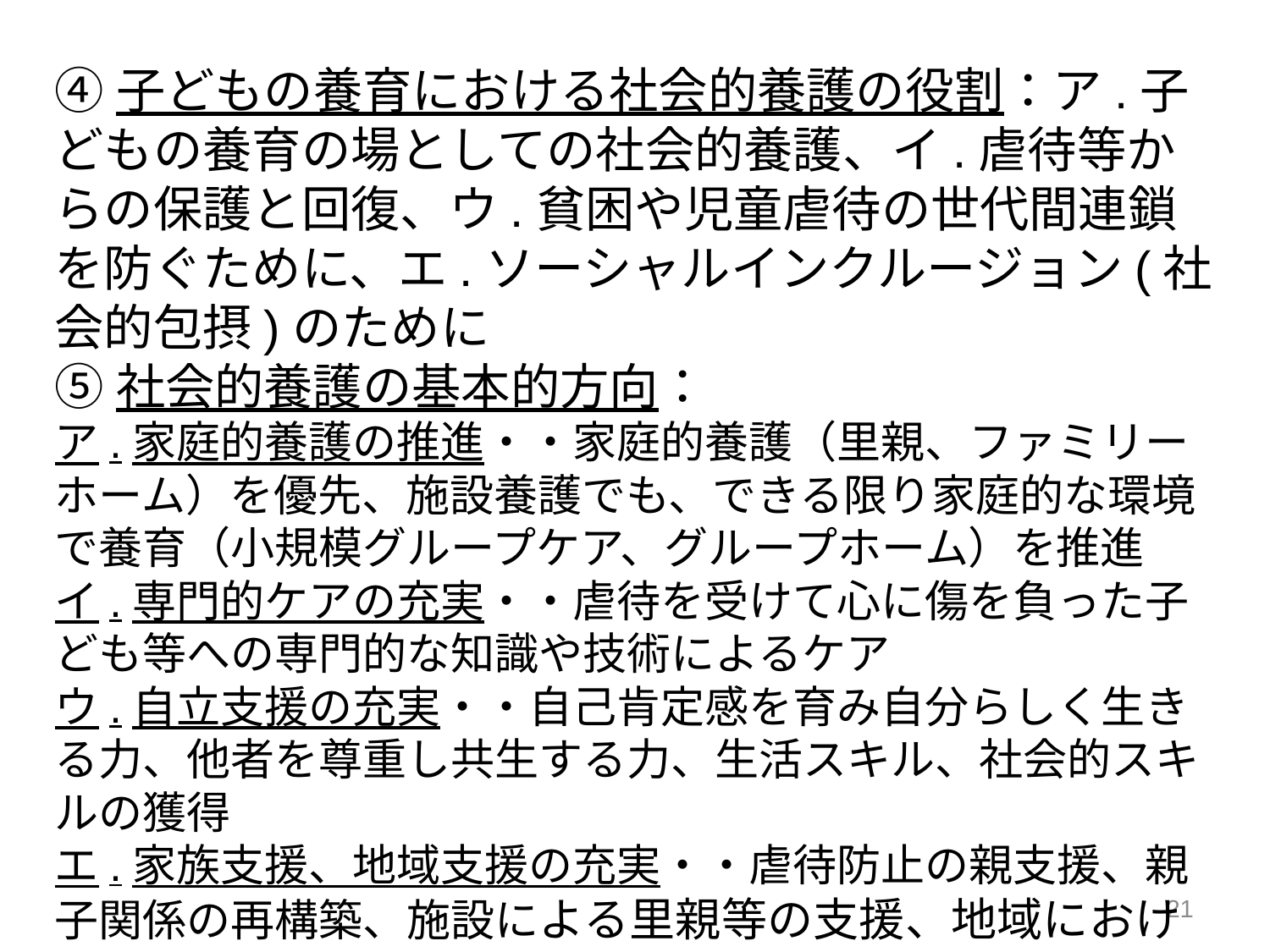

④子どもの養育における社会的養護の役割：ア.子どもの養育の場としての社会的養護、イ.虐待等からの保護と回復、ウ.貧困や児童虐待の世代間連鎖を防ぐために、エ.ソーシャルインクルージョン(社会的包摂)のために
⑤社会的養護の基本的方向：
ア.家庭的養護の推進・・家庭的養護（里親、ファミリーホーム）を優先、施設養護でも、できる限り家庭的な環境で養育（小規模グループケア、グループホーム）を推進
イ.専門的ケアの充実・・虐待を受けて心に傷を負った子ども等への専門的な知識や技術によるケア
ウ.自立支援の充実・・自己肯定感を育み自分らしく生きる力、他者を尊重し共生する力、生活スキル、社会的スキルの獲得
エ.家族支援、地域支援の充実・・虐待防止の親支援、親子関係の再構築、施設による里親等の支援、地域における子育て支援

21